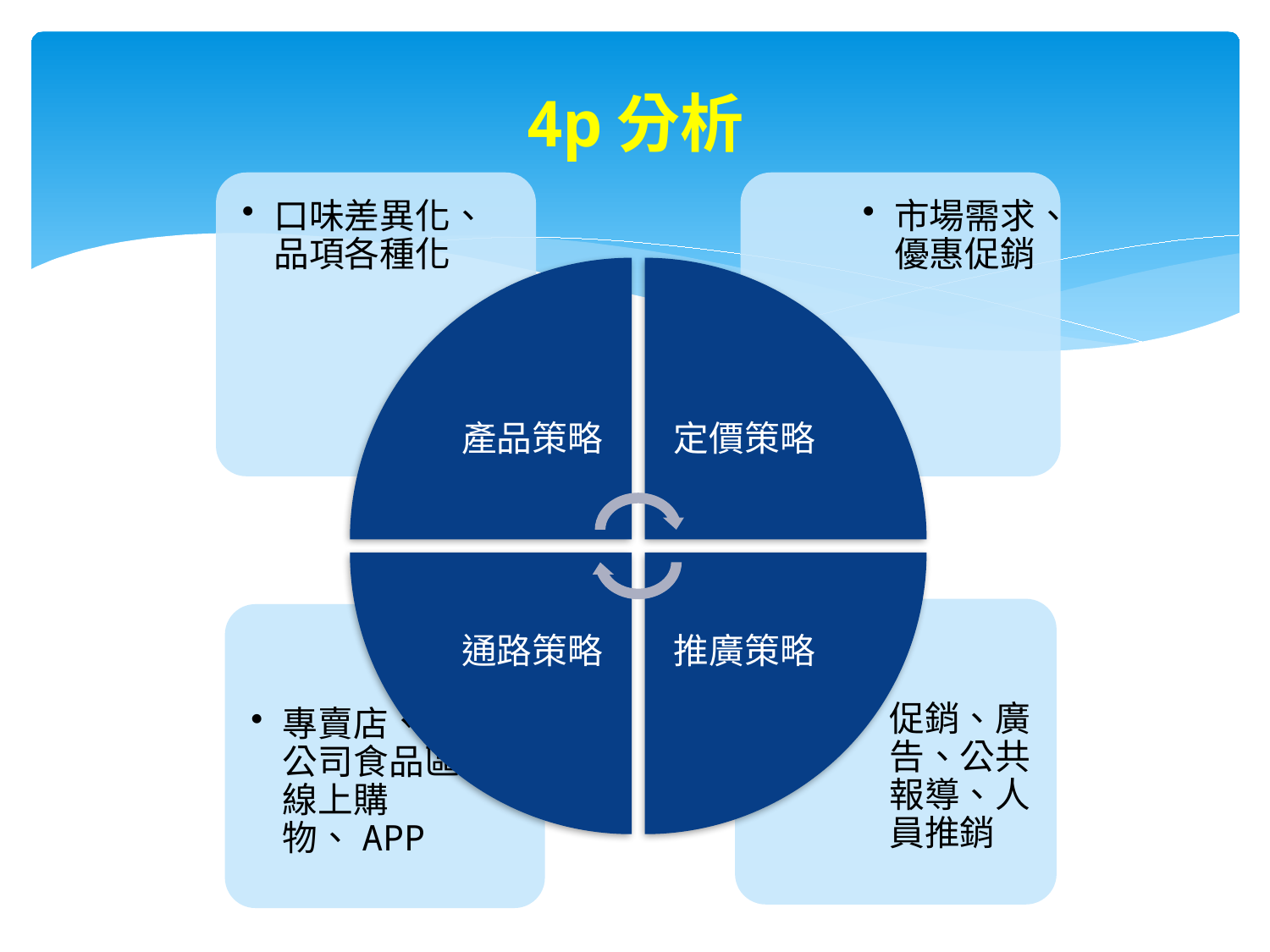

# 4p分析
促銷、廣告、公共報導、人員推銷
專賣店、百貨公司食品區、線上購物、APP

市場需求、優惠促銷
口味差異化、品項各種化
產品策略
定價策略
推廣策略
通路策略